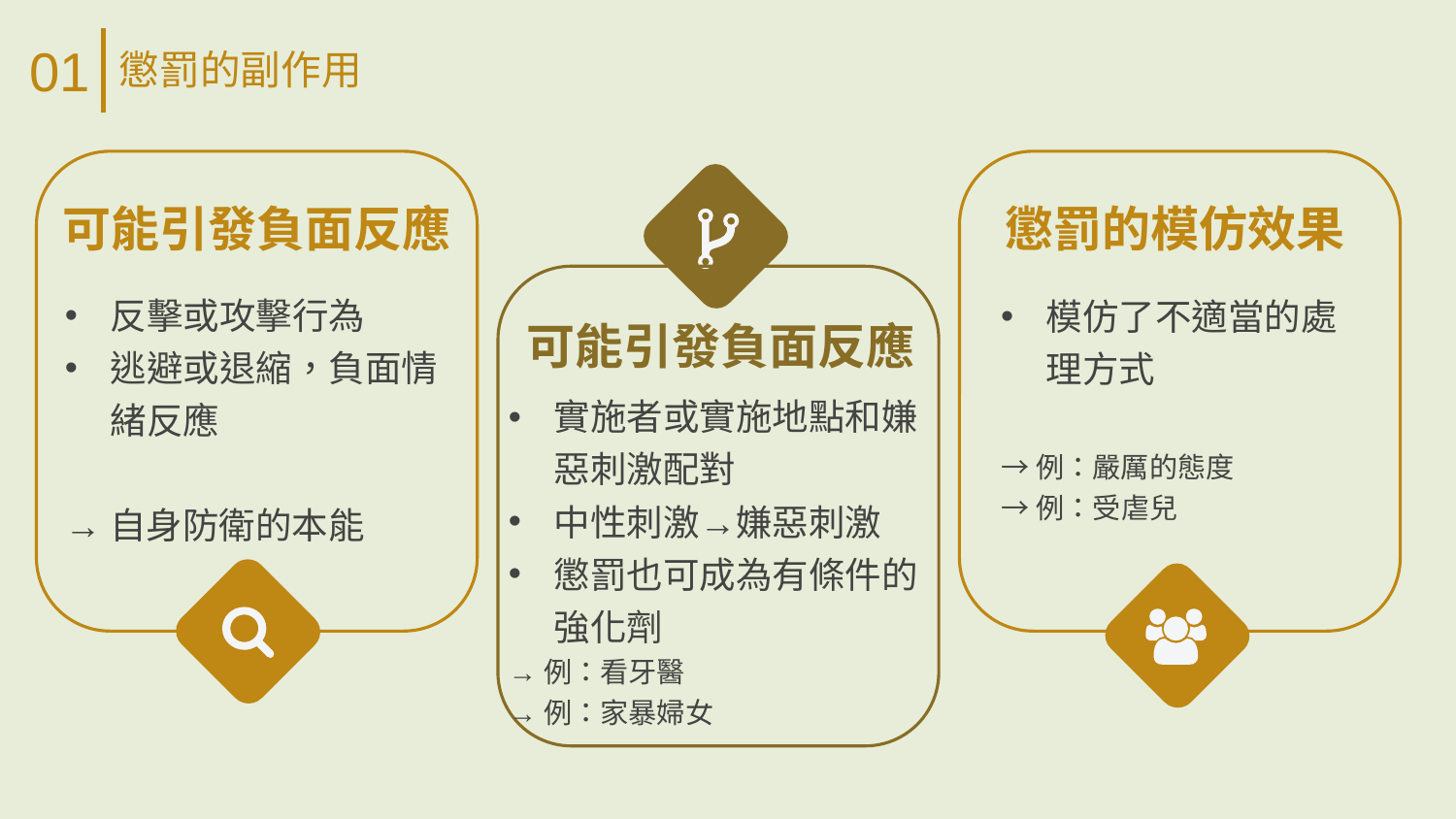

01
懲罰的副作用

可能引發負面反應
懲罰的模仿效果

反擊或攻擊行為
逃避或退縮，負面情緒反應

→自身防衛的本能
模仿了不適當的處理方式

→例：嚴厲的態度
→例：受虐兒
可能引發負面反應
實施者或實施地點和嫌惡刺激配對
中性刺激→嫌惡刺激
懲罰也可成為有條件的強化劑
→例：看牙醫
→例：家暴婦女